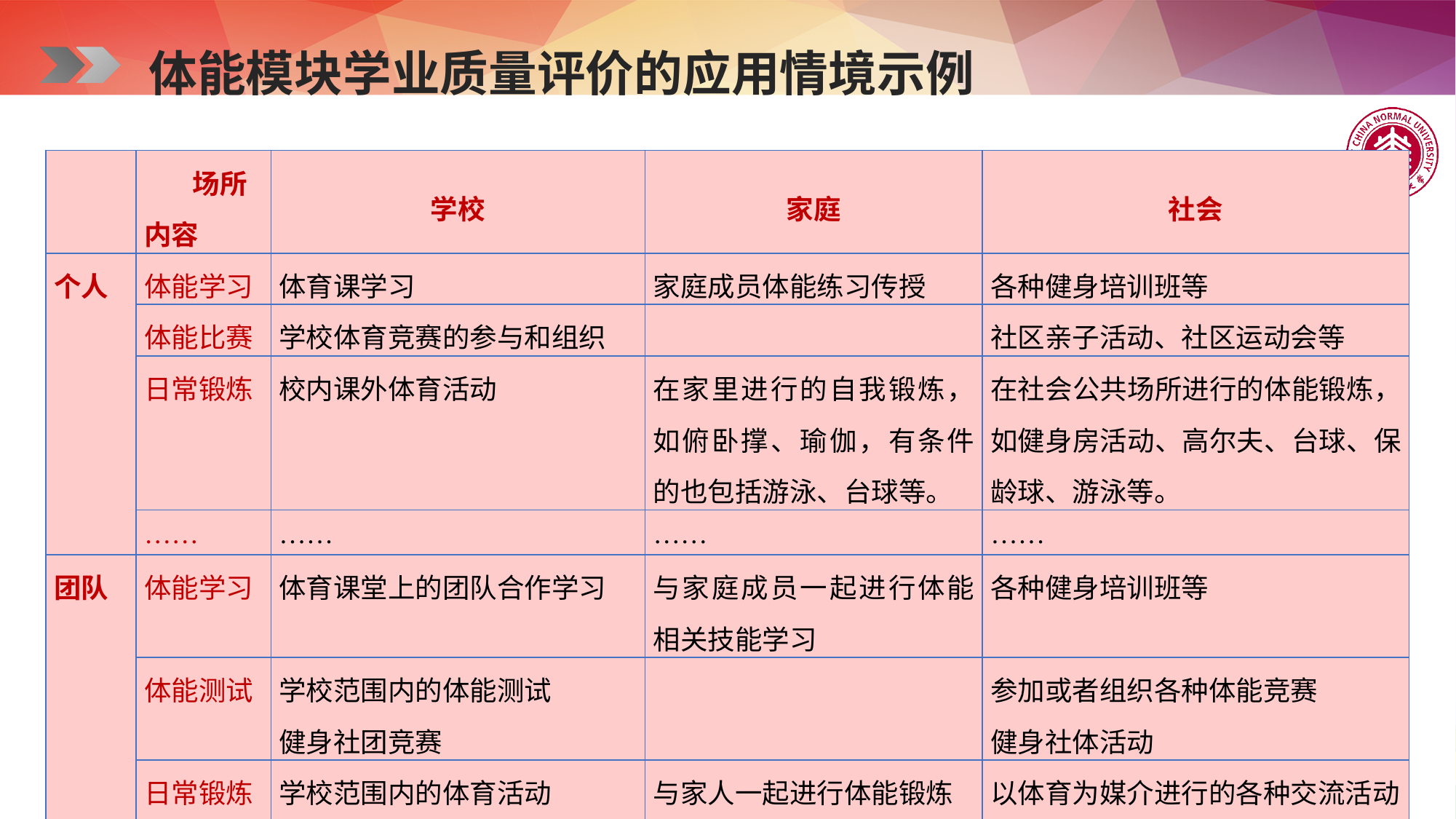

体能模块学业质量评价的应用情境示例
|  | 场所 内容 | 学校 | 家庭 | 社会 |
| --- | --- | --- | --- | --- |
| 个人 | 体能学习 | 体育课学习 | 家庭成员体能练习传授 | 各种健身培训班等 |
|  | 体能比赛 | 学校体育竞赛的参与和组织 |  | 社区亲子活动、社区运动会等 |
|  | 日常锻炼 | 校内课外体育活动 | 在家里进行的自我锻炼，如俯卧撑、瑜伽，有条件的也包括游泳、台球等。 | 在社会公共场所进行的体能锻炼，如健身房活动、高尔夫、台球、保龄球、游泳等。 |
|  | …… | …… | …… | …… |
| 团队 | 体能学习 | 体育课堂上的团队合作学习 | 与家庭成员一起进行体能相关技能学习 | 各种健身培训班等 |
|  | 体能测试 | 学校范围内的体能测试 健身社团竞赛 |  | 参加或者组织各种体能竞赛 健身社体活动 |
|  | 日常锻炼 | 学校范围内的体育活动 体育社团活动 | 与家人一起进行体能锻炼 | 以体育为媒介进行的各种交流活动 社区健身俱乐部 |
|  | ……. | ……. | ……. | ……. |